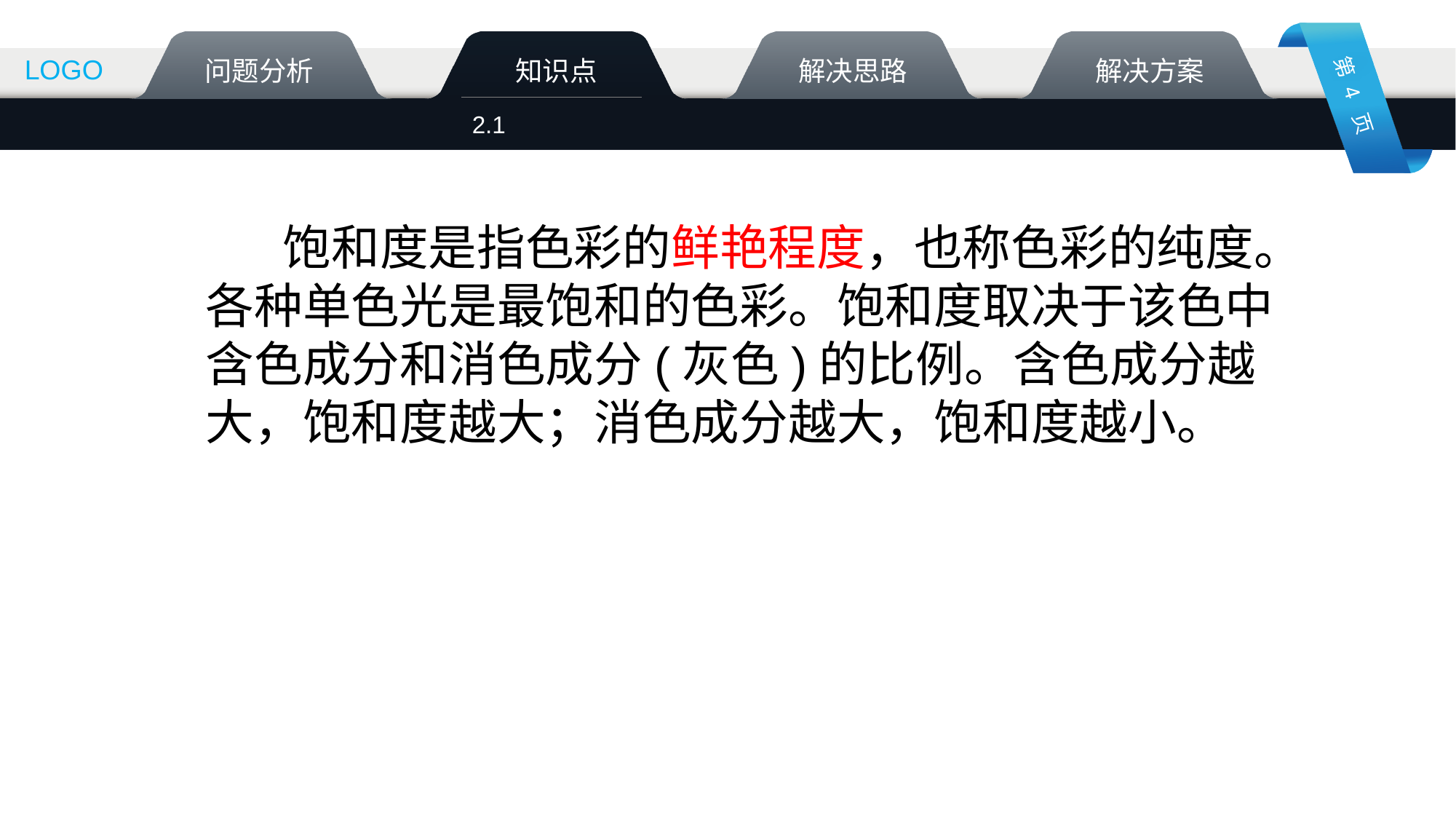

2.1
      饱和度是指色彩的鲜艳程度，也称色彩的纯度。各种单色光是最饱和的色彩。饱和度取决于该色中含色成分和消色成分(灰色)的比例。含色成分越大，饱和度越大；消色成分越大，饱和度越小。